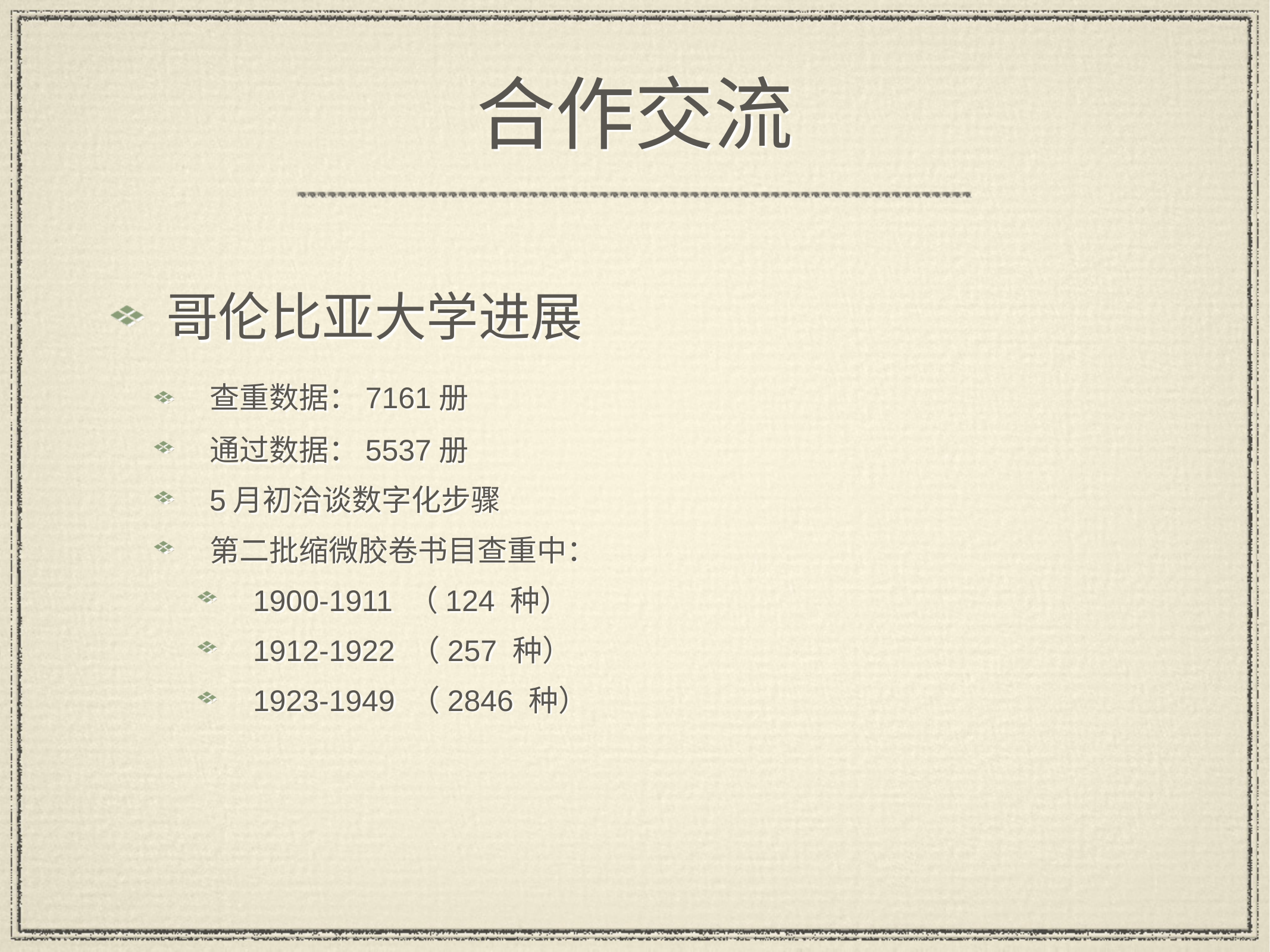

# 合作交流
哥伦比亚大学进展
查重数据：7161册
通过数据：5537册
5月初洽谈数字化步骤
第二批缩微胶卷书目查重中：
1900-1911 （124 种）
1912-1922 （257 种）
1923-1949 （2846 种）